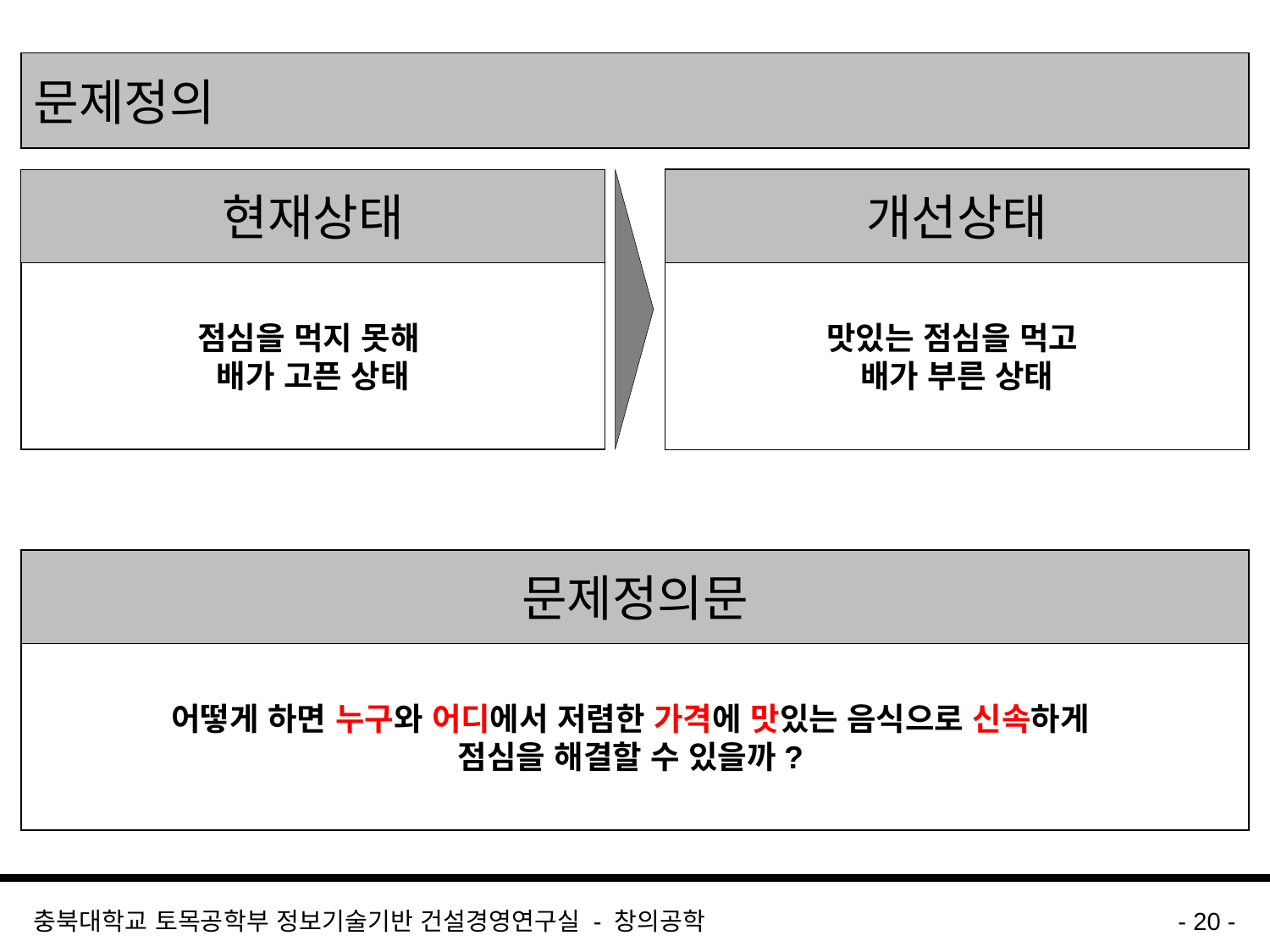

# 문제정의
현재상태
개선상태
점심을 먹지 못해
배가 고픈 상태
맛있는 점심을 먹고
배가 부른 상태

문제정의문
어떻게 하면 누구와 어디에서 저렴한 가격에 맛있는 음식으로 신속하게
점심을 해결할 수 있을까?
충북대학교 토목공학부 정보기술기반 건설경영연구실 - 창의공학
- 20 -